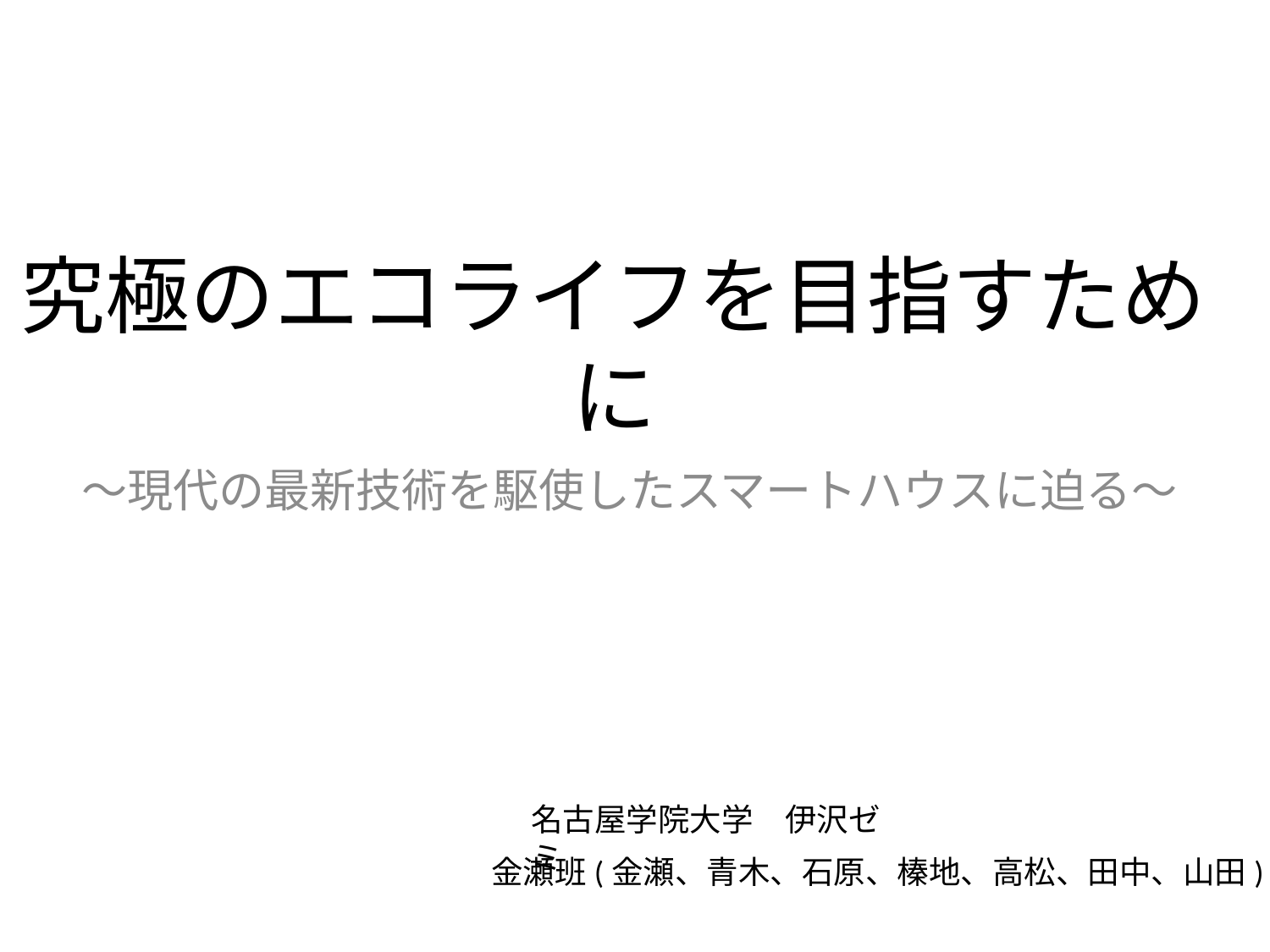

# 究極のエコライフを目指すために
〜現代の最新技術を駆使したスマートハウスに迫る〜
名古屋学院大学　伊沢ゼミ
金瀬班(金瀬、青木、石原、榛地、高松、田中、山田)